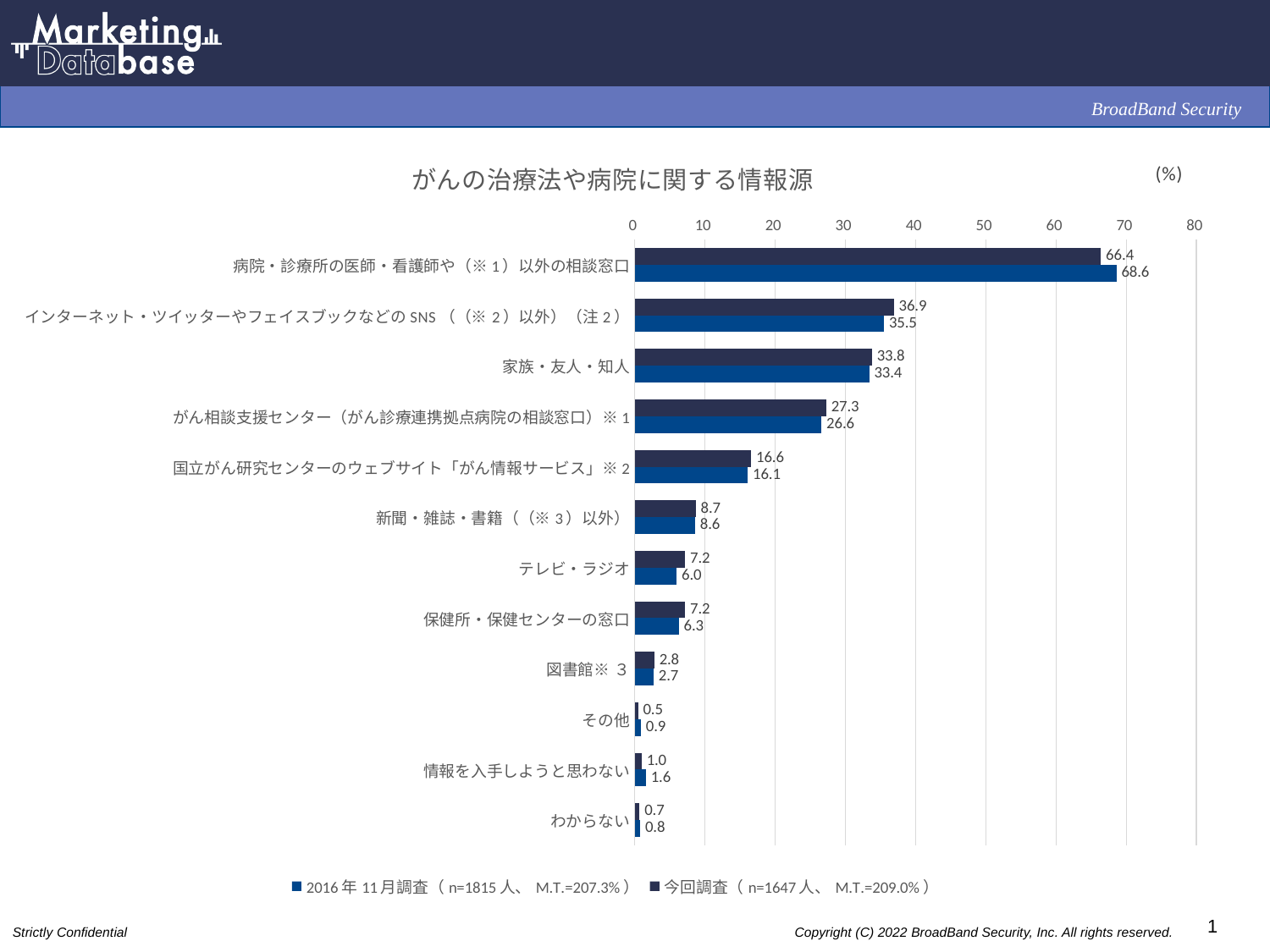

### Chart: がんの治療法や病院に関する情報源

| Category | 今回調査（n=1647人、M.T.=209.0%） | 2016年11月調査（n=1815人、M.T.=207.3%） |
|---|---|---|
| 病院・診療所の医師・看護師や（※1）以外の相談窓口 | 66.4 | 68.6 |
| インターネット・ツイッターやフェイスブックなどのSNS（（※2）以外）（注2） | 36.9 | 35.5 |
| 家族・友人・知人 | 33.8 | 33.4 |
| がん相談支援センター（がん診療連携拠点病院の相談窓口）※1 | 27.3 | 26.6 |
| 国立がん研究センターのウェブサイト「がん情報サービス」※2 | 16.6 | 16.1 |
| 新聞・雑誌・書籍（（※3）以外） | 8.7 | 8.6 |
| テレビ・ラジオ | 7.2 | 6.0 |
| 保健所・保健センターの窓口 | 7.2 | 6.3 |
| 図書館※ ３ | 2.8 | 2.7 |
| その他 | 0.5 | 0.9 |
| 情報を入手しようと思わない | 1.0 | 1.6 |
| わからない | 0.7 | 0.8 |